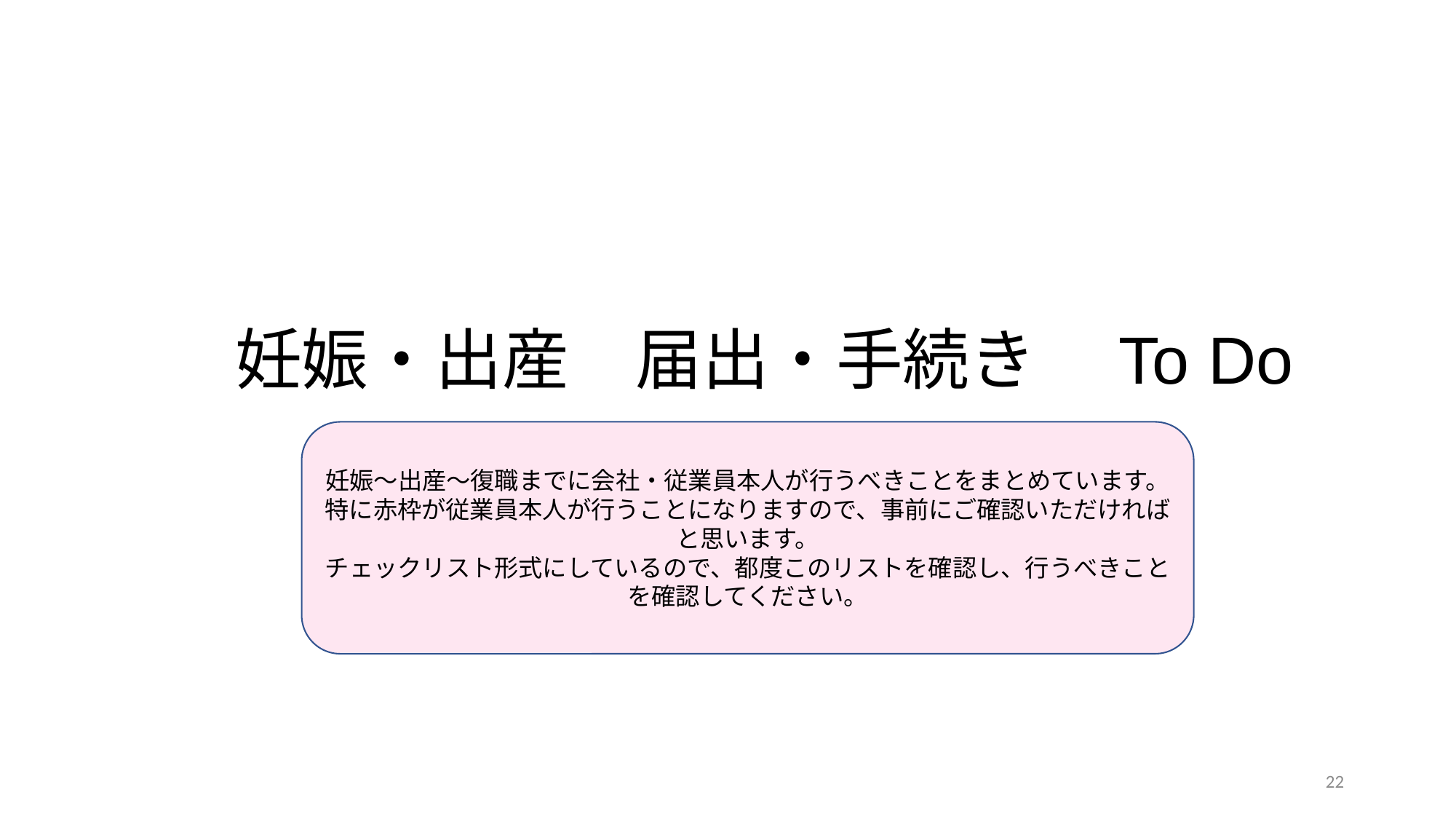

# 妊娠・出産　届出・手続き　To Do
妊娠～出産～復職までに会社・従業員本人が行うべきことをまとめています。
特に赤枠が従業員本人が行うことになりますので、事前にご確認いただければと思います。
チェックリスト形式にしているので、都度このリストを確認し、行うべきことを確認してください。
22